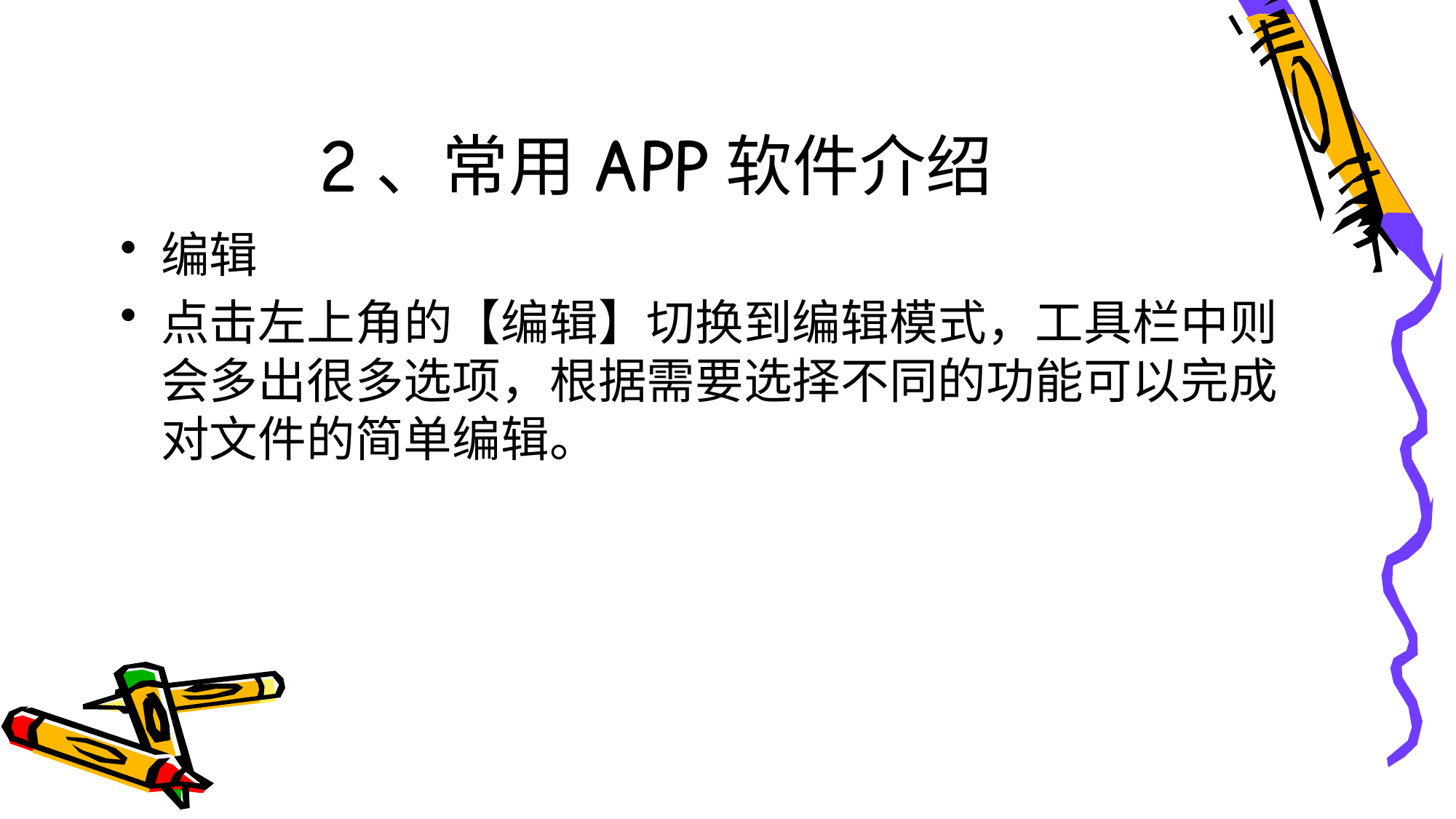

# 2、常用APP软件介绍
编辑
点击左上角的【编辑】切换到编辑模式，工具栏中则会多出很多选项，根据需要选择不同的功能可以完成对文件的简单编辑。